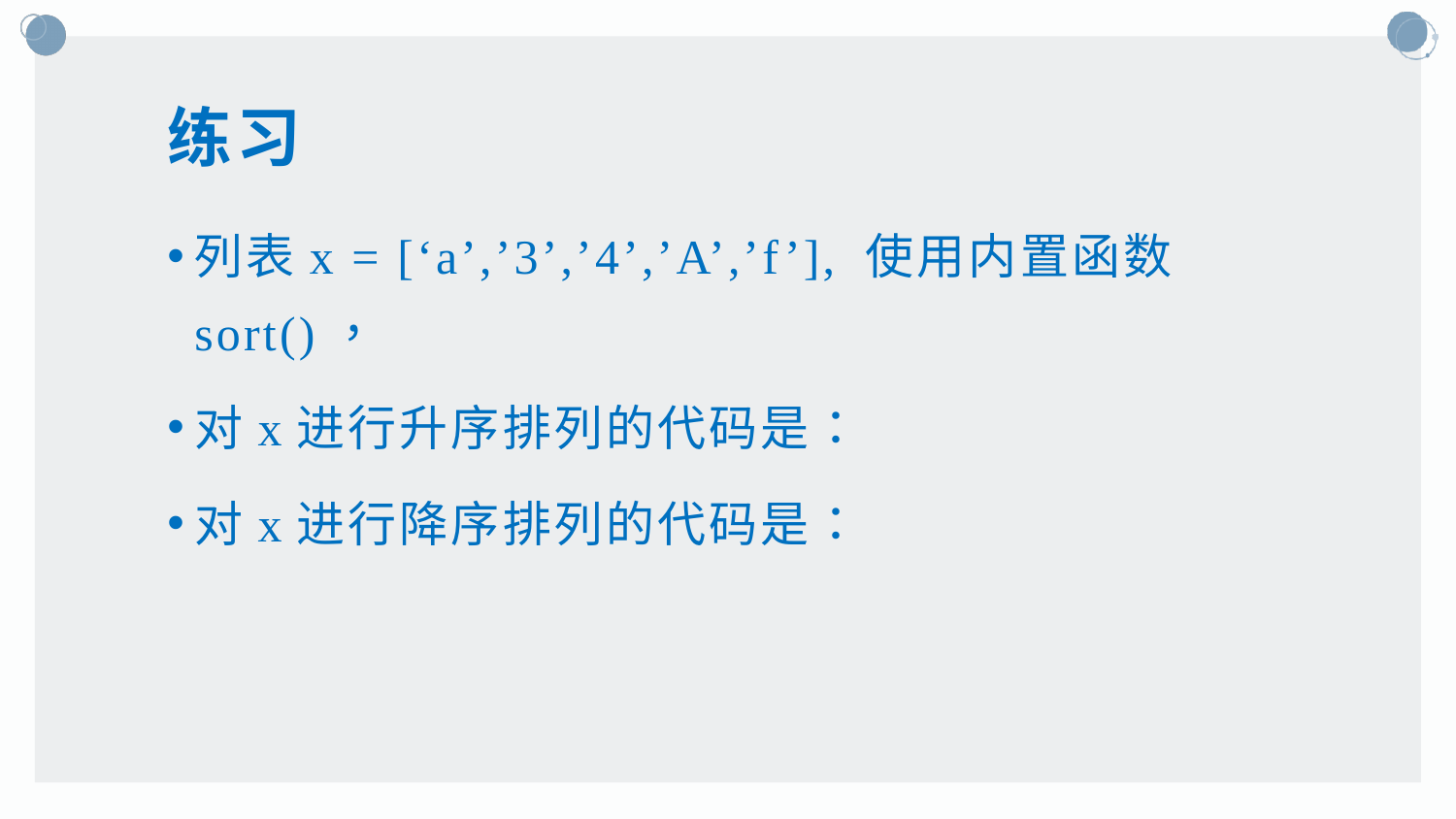

# 练习
列表x = [‘a’,’3’,’4’,’A’,’f’], 使用内置函数sort()，
对x进行升序排列的代码是：
对x进行降序排列的代码是：